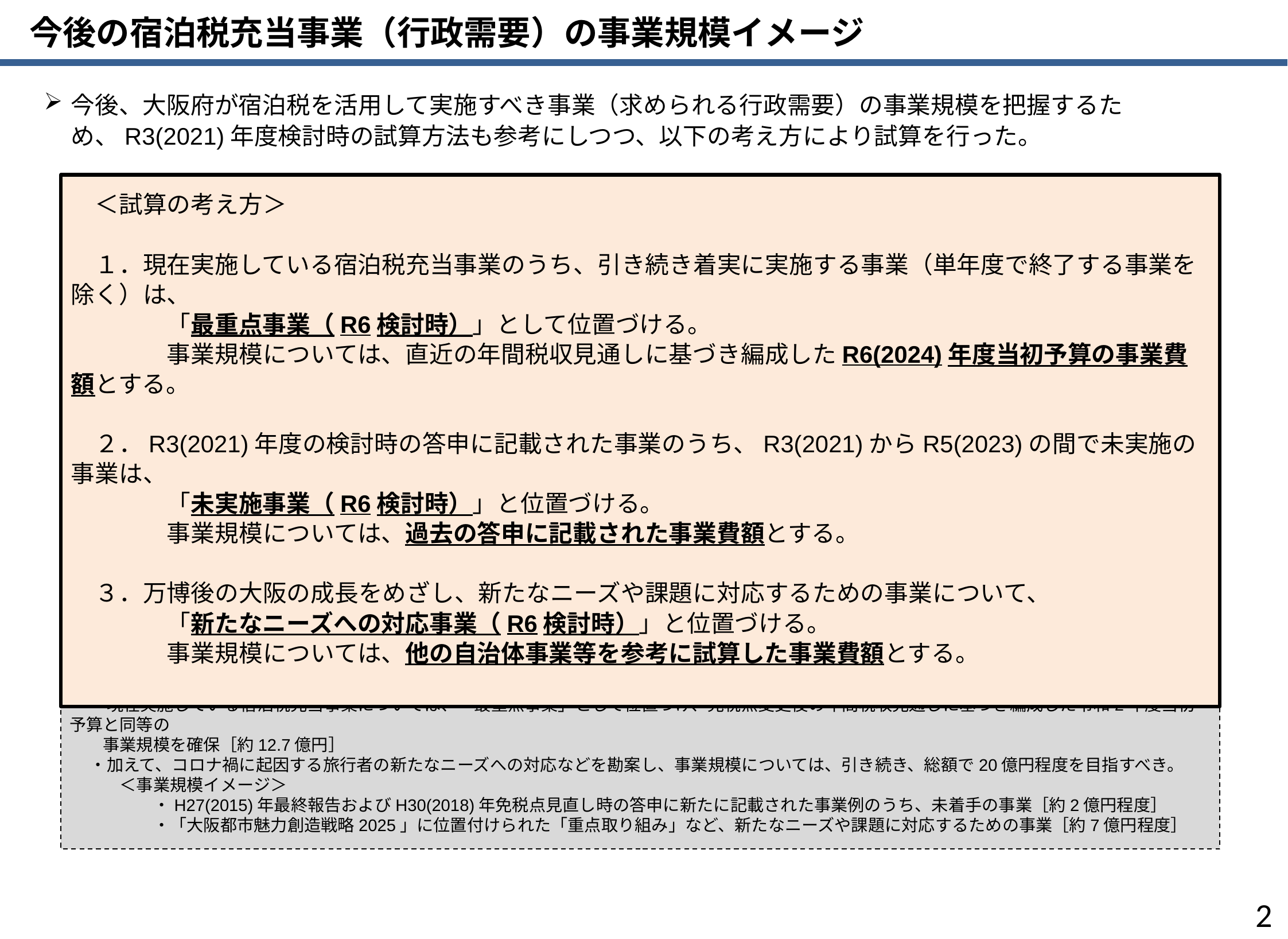

今後の宿泊税充当事業（行政需要）の事業規模イメージ

今後、大阪府が宿泊税を活用して実施すべき事業（求められる行政需要）の事業規模を把握するため、R3(2021)年度検討時の試算方法も参考にしつつ、以下の考え方により試算を行った。
　＜試算の考え方＞

　１．現在実施している宿泊税充当事業のうち、引き続き着実に実施する事業（単年度で終了する事業を除く）は、
　　　　「最重点事業（R6検討時）」として位置づける。
　　　　事業規模については、直近の年間税収見通しに基づき編成したR6(2024)年度当初予算の事業費額とする。

　２．R3(2021)年度の検討時の答申に記載された事業のうち、R3(2021)からR5(2023)の間で未実施の事業は、
　　　　「未実施事業（R6検討時）」と位置づける。
　　　　事業規模については、過去の答申に記載された事業費額とする。

　３．万博後の大阪の成長をめざし、新たなニーズや課題に対応するための事業について、
　　　　「新たなニーズへの対応事業（R6検討時）」と位置づける。
　　　　事業規模については、他の自治体事業等を参考に試算した事業費額とする。

 【参考：宿泊税充当事業の規模に関する考え方（R3(2021)年度検討時の答申より）】

　 ・現在実施している宿泊税充当事業については、「最重点事業」として位置づけ、免税点変更後の年間税収見通しに基づき編成した令和2年度当初予算と同等の
　　事業規模を確保［約12.7億円］
　 ・加えて、コロナ禍に起因する旅行者の新たなニーズへの対応などを勘案し、事業規模については、引き続き、総額で20億円程度を目指すべき。
　　　＜事業規模イメージ＞
　　　　　・H27(2015)年最終報告およびH30(2018)年免税点見直し時の答申に新たに記載された事業例のうち、未着手の事業［約2億円程度］
　　　　　・「大阪都市魅力創造戦略2025」に位置付けられた「重点取り組み」など、新たなニーズや課題に対応するための事業［約7億円程度］
2